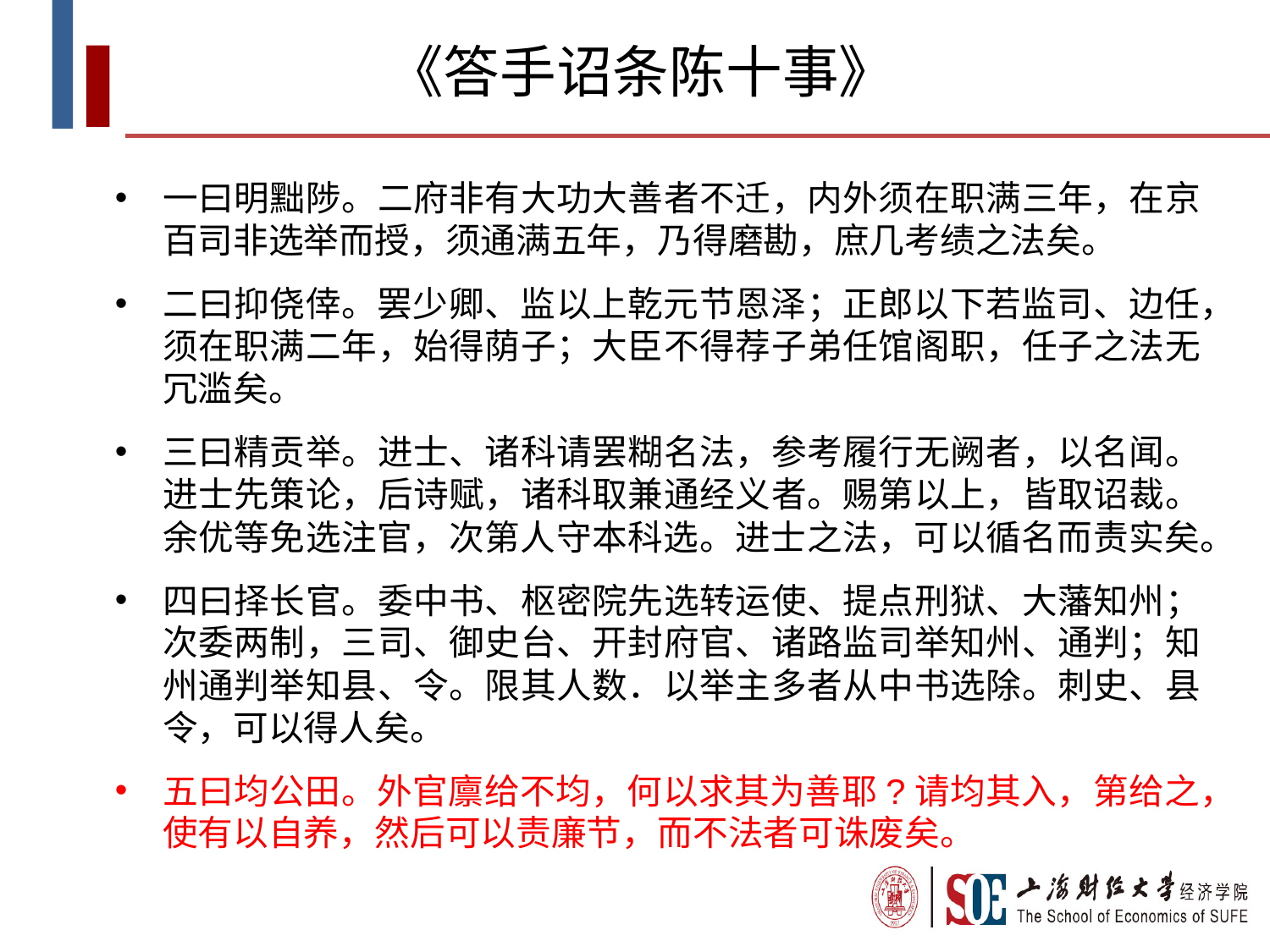

《答手诏条陈十事》
一曰明黜陟。二府非有大功大善者不迁，内外须在职满三年，在京百司非选举而授，须通满五年，乃得磨勘，庶几考绩之法矣。
二曰抑侥倖。罢少卿、监以上乾元节恩泽；正郎以下若监司、边任，须在职满二年，始得荫子；大臣不得荐子弟任馆阁职，任子之法无冗滥矣。
三曰精贡举。进士、诸科请罢糊名法，参考履行无阙者，以名闻。进士先策论，后诗赋，诸科取兼通经义者。赐第以上，皆取诏裁。余优等免选注官，次第人守本科选。进士之法，可以循名而责实矣。
四曰择长官。委中书、枢密院先选转运使、提点刑狱、大藩知州；次委两制，三司、御史台、开封府官、诸路监司举知州、通判；知州通判举知县、令。限其人数．以举主多者从中书选除。刺史、县令，可以得人矣。
五曰均公田。外官廪给不均，何以求其为善耶?请均其入，第给之，使有以自养，然后可以责廉节，而不法者可诛废矣。